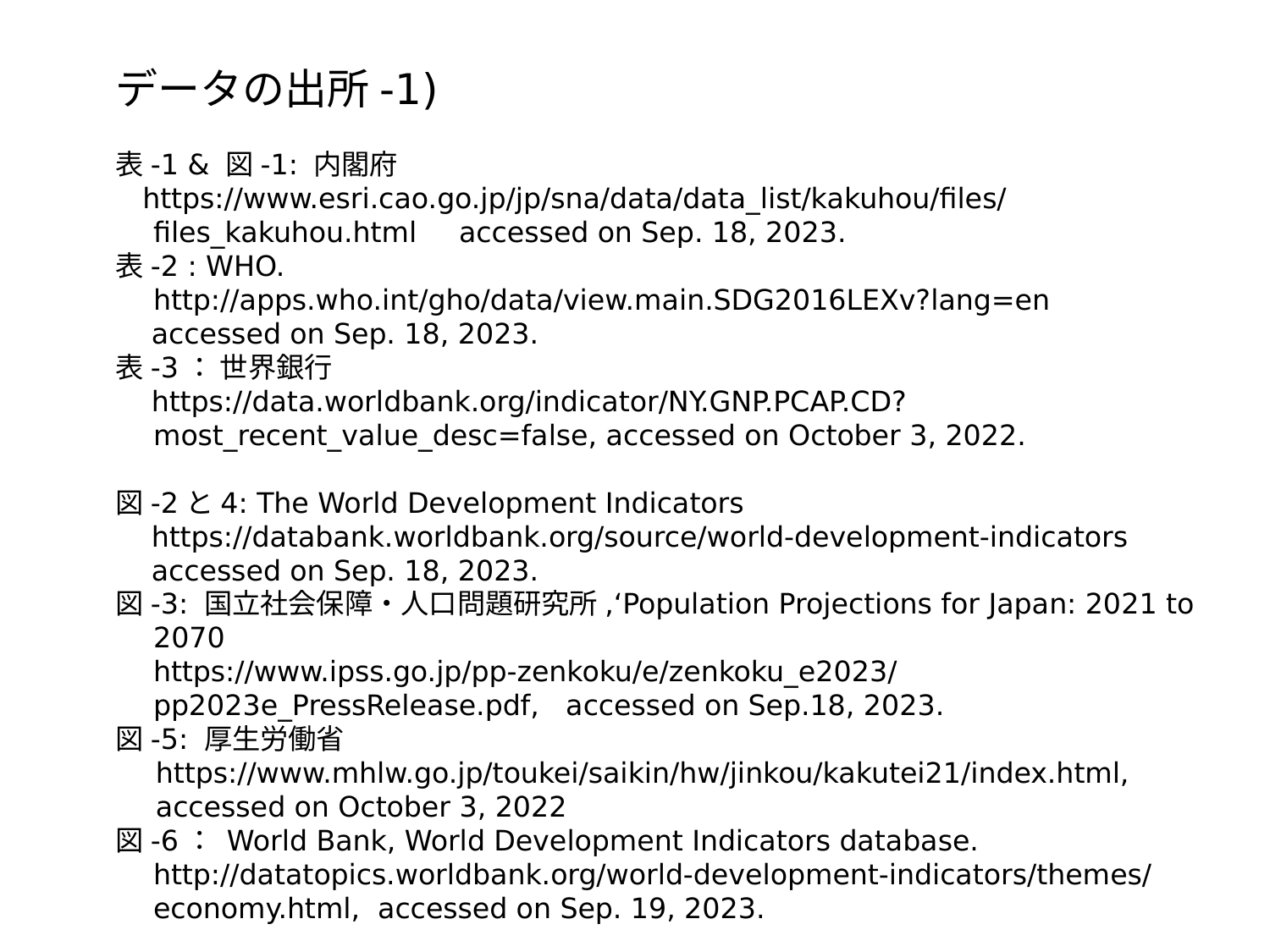

データの出所-1)

表-1 & 図-1: 内閣府
   https://www.esri.cao.go.jp/jp/sna/data/data_list/kakuhou/files/files_kakuhou.html　accessed on Sep. 18, 2023.
表-2 : WHO.
	http://apps.who.int/gho/data/view.main.SDG2016LEXv?lang=en
    accessed on Sep. 18, 2023.
表-3： 世界銀行
    https://data.worldbank.org/indicator/NY.GNP.PCAP.CD?most_recent_value_desc=false, accessed on October 3, 2022.

図-2と4: The World Development Indicators
    https://databank.worldbank.org/source/world-development-indicators
    accessed on Sep. 18, 2023.
図-3: 国立社会保障・人口問題研究所,‘Population Projections for Japan: 2021 to 2070
	https://www.ipss.go.jp/pp-zenkoku/e/zenkoku_e2023/pp2023e_PressRelease.pdf,   accessed on Sep.18, 2023.
図-5: 厚生労働省
https://www.mhlw.go.jp/toukei/saikin/hw/jinkou/kakutei21/index.html, accessed on October 3, 2022
図-6： World Bank, World Development Indicators database.
	http://datatopics.worldbank.org/world-development-indicators/themes/economy.html,  accessed on Sep. 19, 2023.